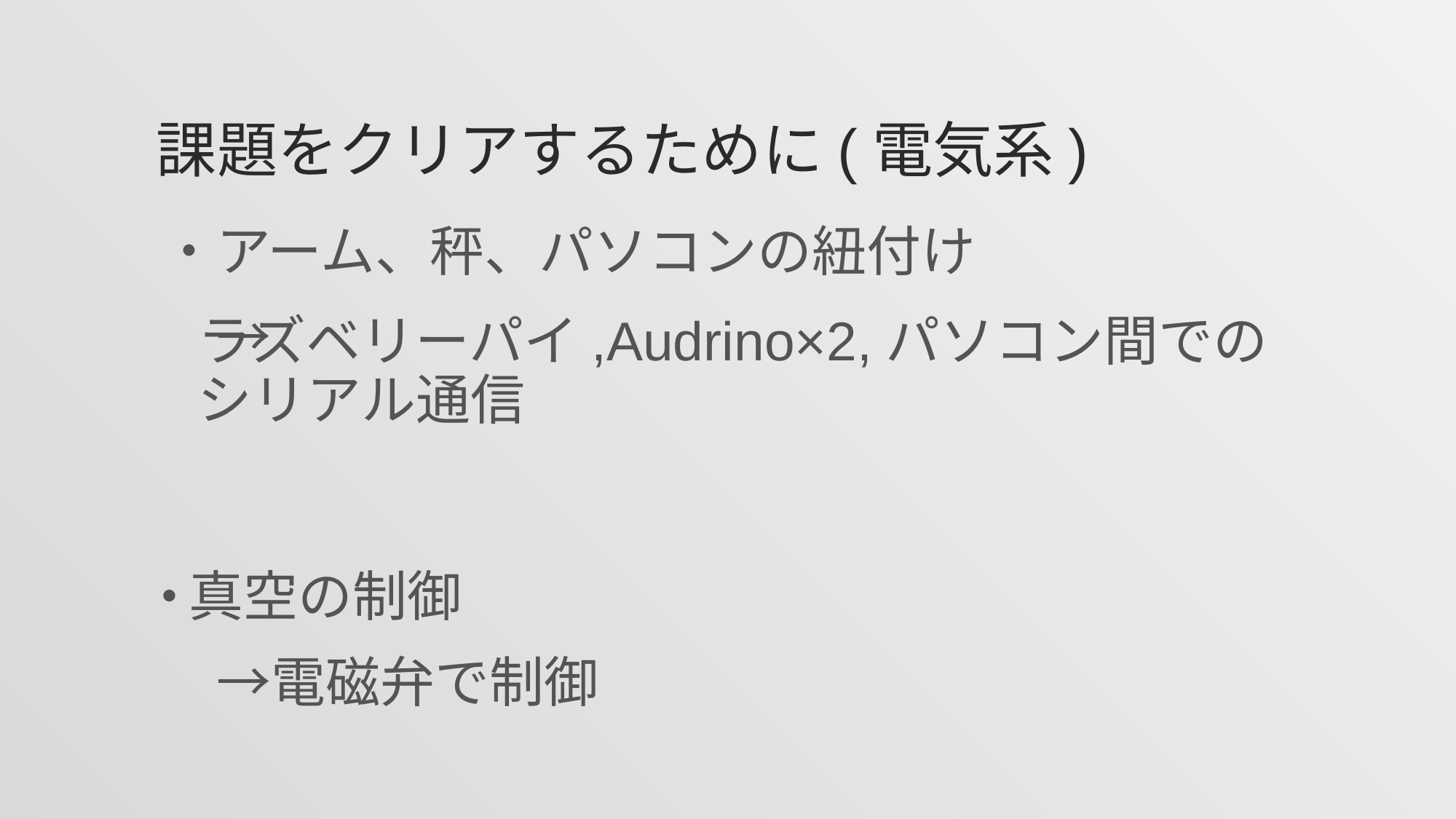

# 課題をクリアするために(電気系)
・アーム、秤、パソコンの紐付け
　→

真空の制御
　→電磁弁で制御
ラズベリーパイ,Audrino×2,パソコン間での
シリアル通信